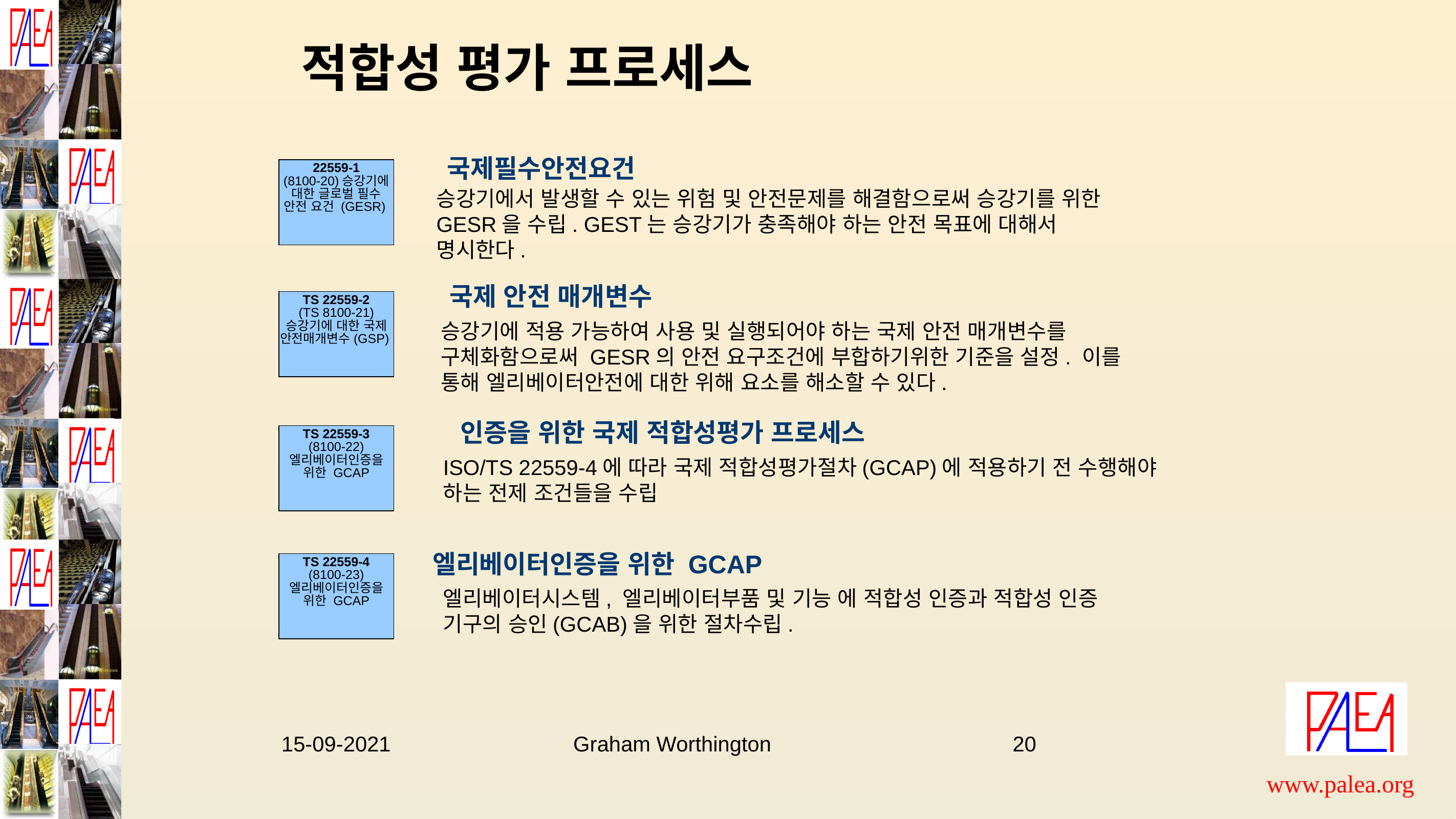

# 적합성 평가 프로세스
국제필수안전요건
22559-1
(8100-20)승강기에 대한 글로벌 필수 안전 요건 (GESR)
승강기에서 발생할 수 있는 위험 및 안전문제를 해결함으로써 승강기를 위한 GESR을 수립. GEST는 승강기가 충족해야 하는 안전 목표에 대해서 명시한다.
국제 안전 매개변수
TS 22559-2
(TS 8100-21)
승강기에 대한 국제 안전매개변수(GSP)
승강기에 적용 가능하여 사용 및 실행되어야 하는 국제 안전 매개변수를 구체화함으로써 GESR의 안전 요구조건에 부합하기위한 기준을 설정. 이를 통해 엘리베이터안전에 대한 위해 요소를 해소할 수 있다.
인증을 위한 국제 적합성평가 프로세스
TS 22559-3
(8100-22)
엘리베이터인증을 위한 GCAP
ISO/TS 22559-4에 따라 국제 적합성평가절차(GCAP)에 적용하기 전 수행해야 하는 전제 조건들을 수립
엘리베이터인증을 위한 GCAP
TS 22559-4
(8100-23)
엘리베이터인증을 위한 GCAP
엘리베이터시스템, 엘리베이터부품 및 기능 에 적합성 인증과 적합성 인증 기구의 승인(GCAB)을 위한 절차수립.
15-09-2021                               Graham Worthington                                         20